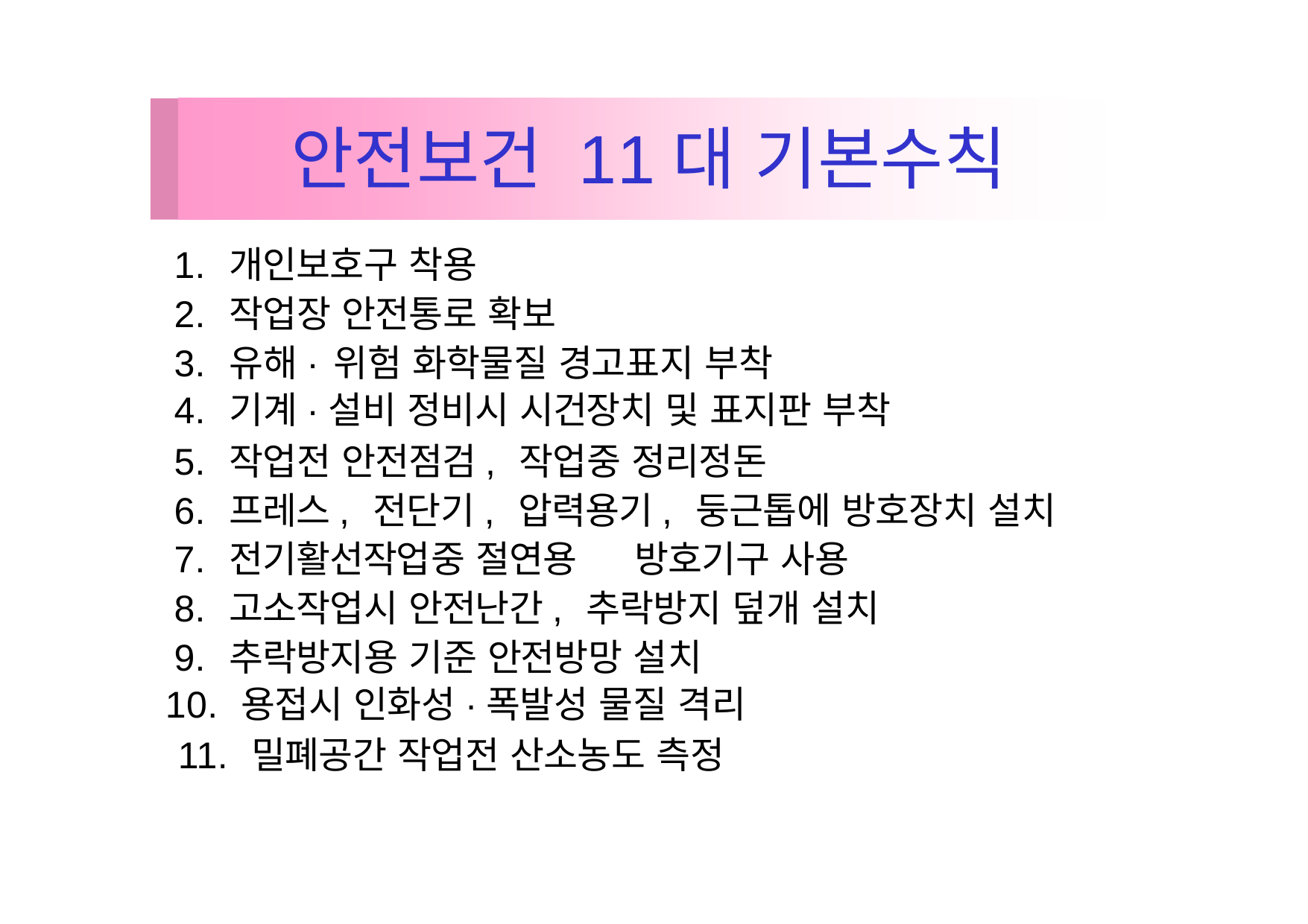

# 안전보건 11대 기본수칙
1. 개인보호구 착용
2. 작업장 안전통로 확보
3. 유해·위험 화학물질 경고표지 부착
4. 기계·설비 정비시 시건장치 및 표지판 부착
5. 작업전 안전점검, 작업중 정리정돈
6. 프레스, 전단기, 압력용기, 둥근톱에	방호장치 설치
7. 전기활선작업중 절연용	방호기구 사용
8. 고소작업시 안전난간, 추락방지 덮개 설치
9. 추락방지용 기준 안전방망 설치
10. 용접시 인화성·폭발성 물질 격리
11. 밀폐공간 작업전 산소농도 측정